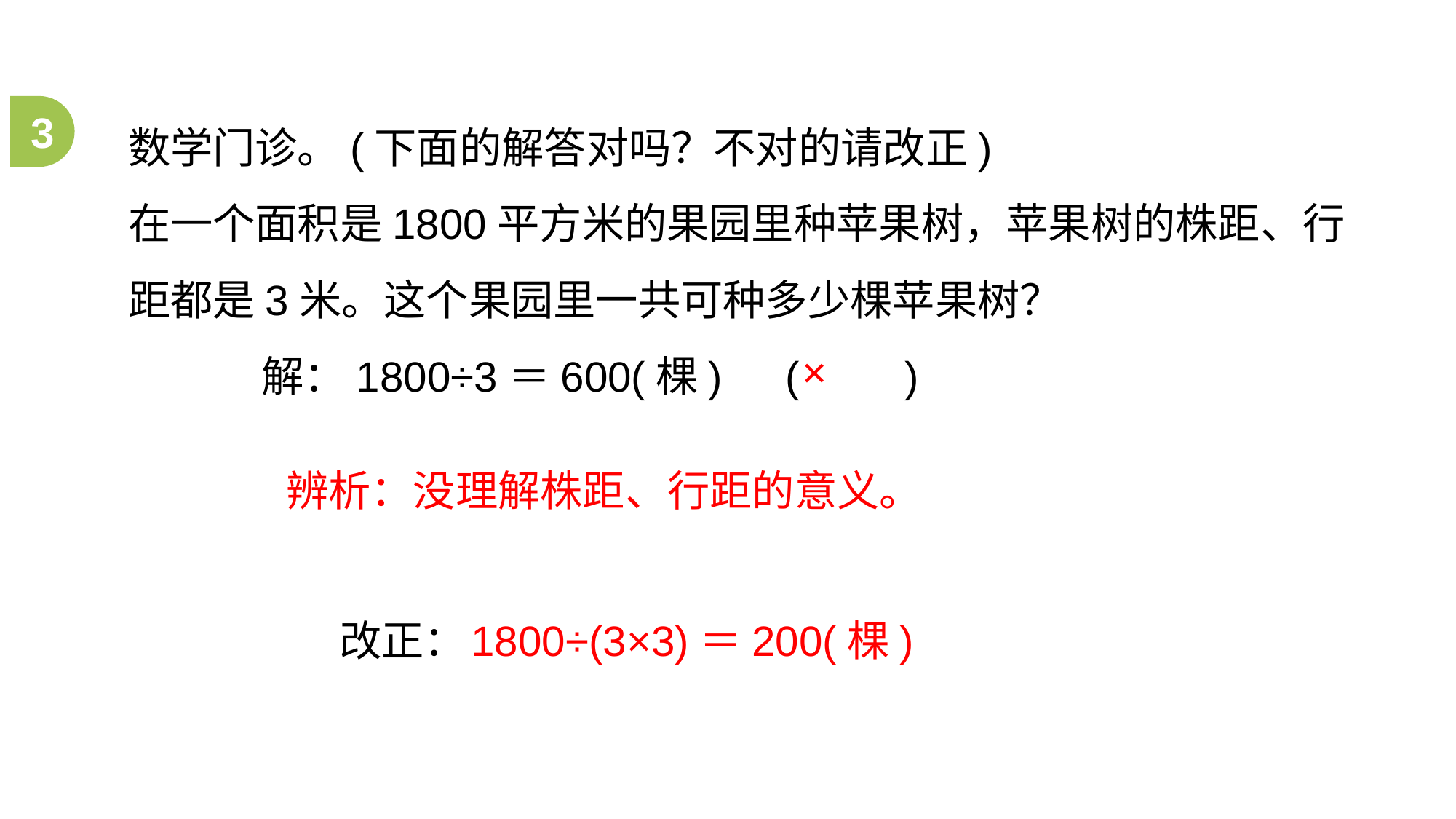

数学门诊。(下面的解答对吗？不对的请改正)
在一个面积是1800平方米的果园里种苹果树，苹果树的株距、行距都是3米。这个果园里一共可种多少棵苹果树？
             解：1800÷3＝600(棵)　(　　)
3
×
辨析：没理解株距、行距的意义。
改正：
1800÷(3×3)＝200(棵)